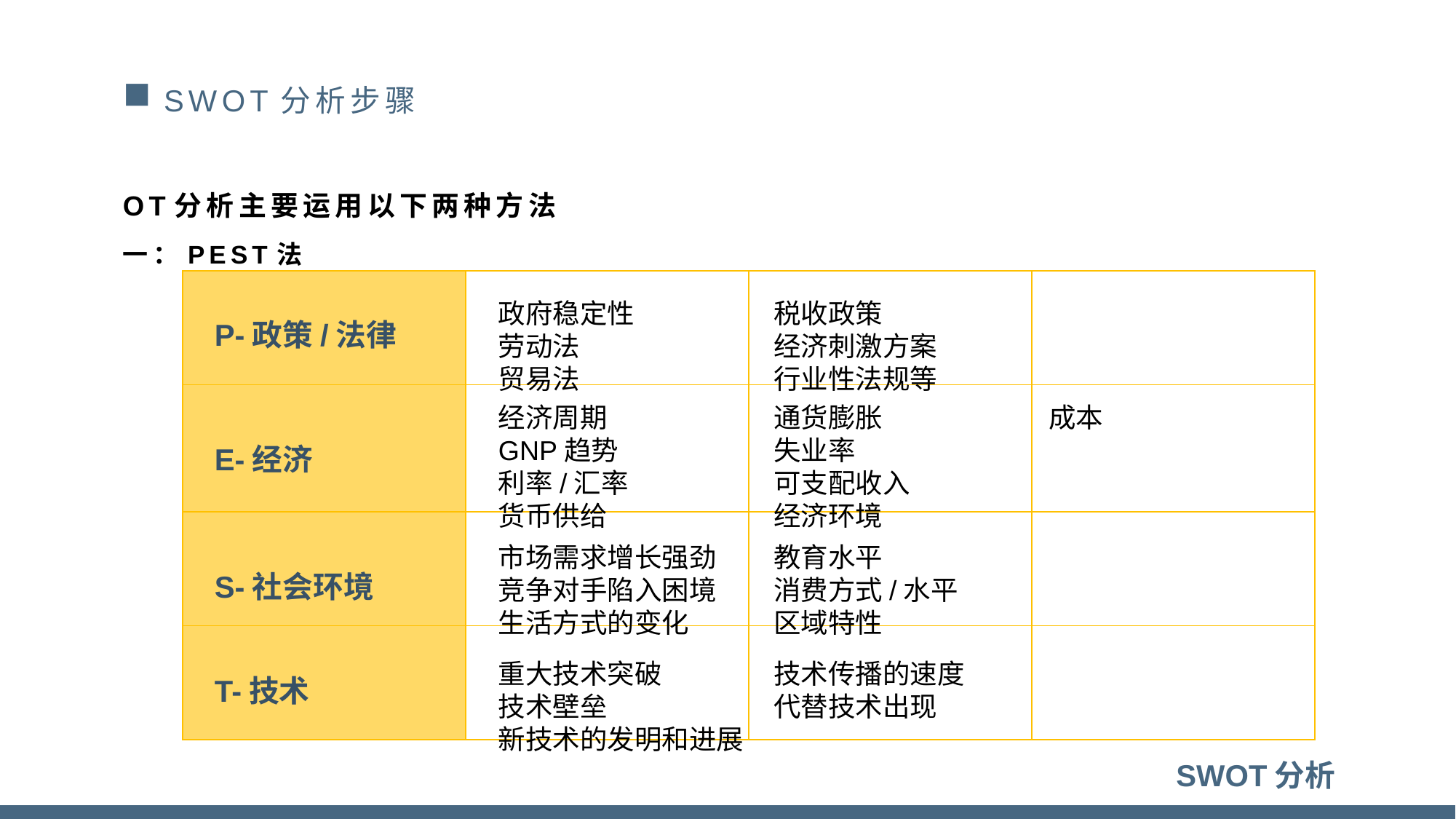

# SWOT分析步骤
OT分析主要运用以下两种方法
一：PEST法
|  |  |  |  |
| --- | --- | --- | --- |
|  |  |  |  |
|  |  |  |  |
|  |  |  |  |
政府稳定性
劳动法
贸易法
税收政策
经济刺激方案
行业性法规等
P-政策/法律
经济周期
GNP趋势
利率/汇率
货币供给
通货膨胀
失业率
可支配收入
经济环境
成本
E-经济
市场需求增长强劲
竞争对手陷入困境
生活方式的变化
教育水平
消费方式/水平
区域特性
S-社会环境
重大技术突破
技术壁垒
新技术的发明和进展
技术传播的速度
代替技术出现
T-技术